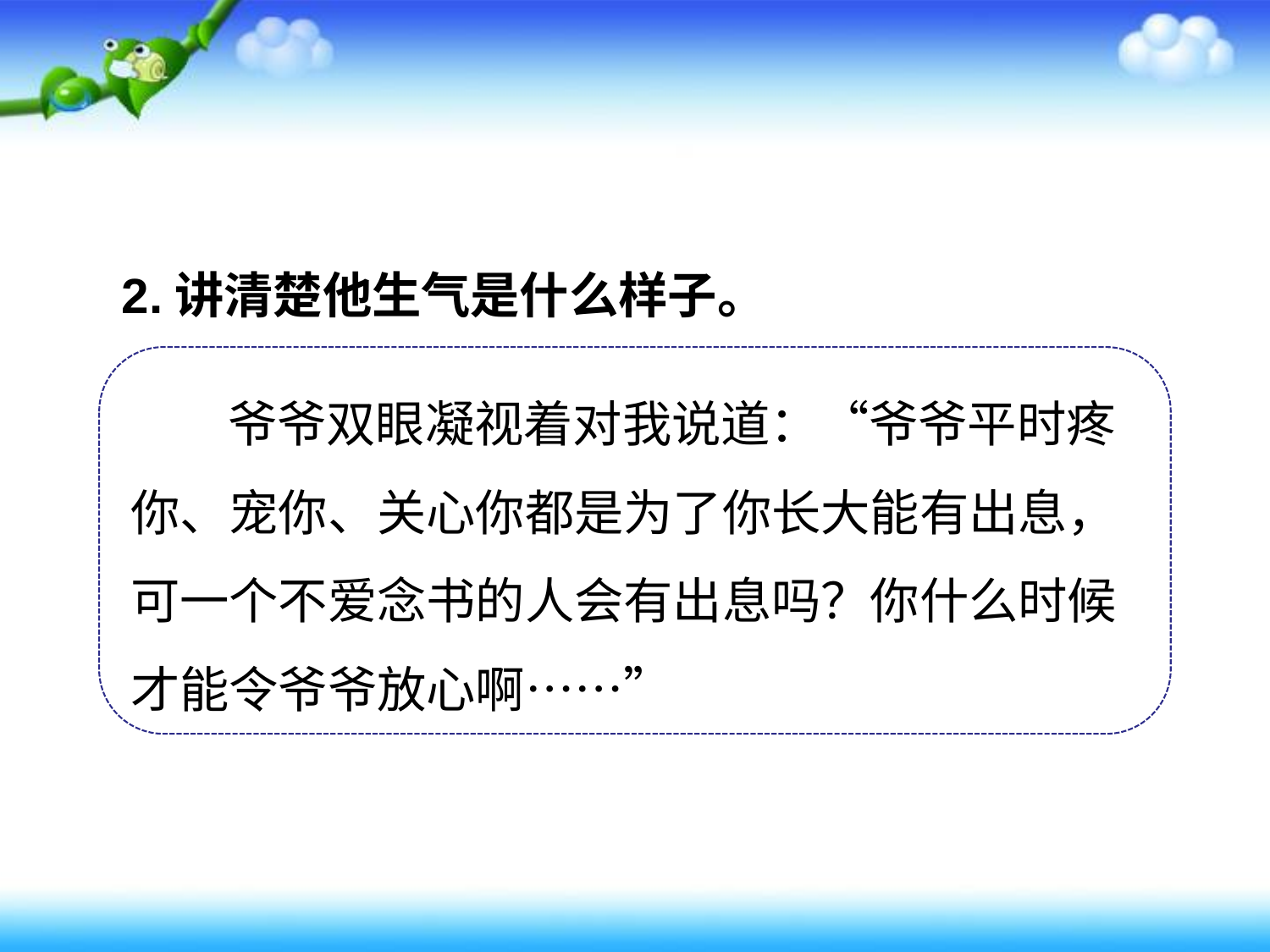

2.讲清楚他生气是什么样子。
  爷爷双眼凝视着对我说道：“爷爷平时疼你、宠你、关心你都是为了你长大能有出息，可一个不爱念书的人会有出息吗？你什么时候才能令爷爷放心啊……”